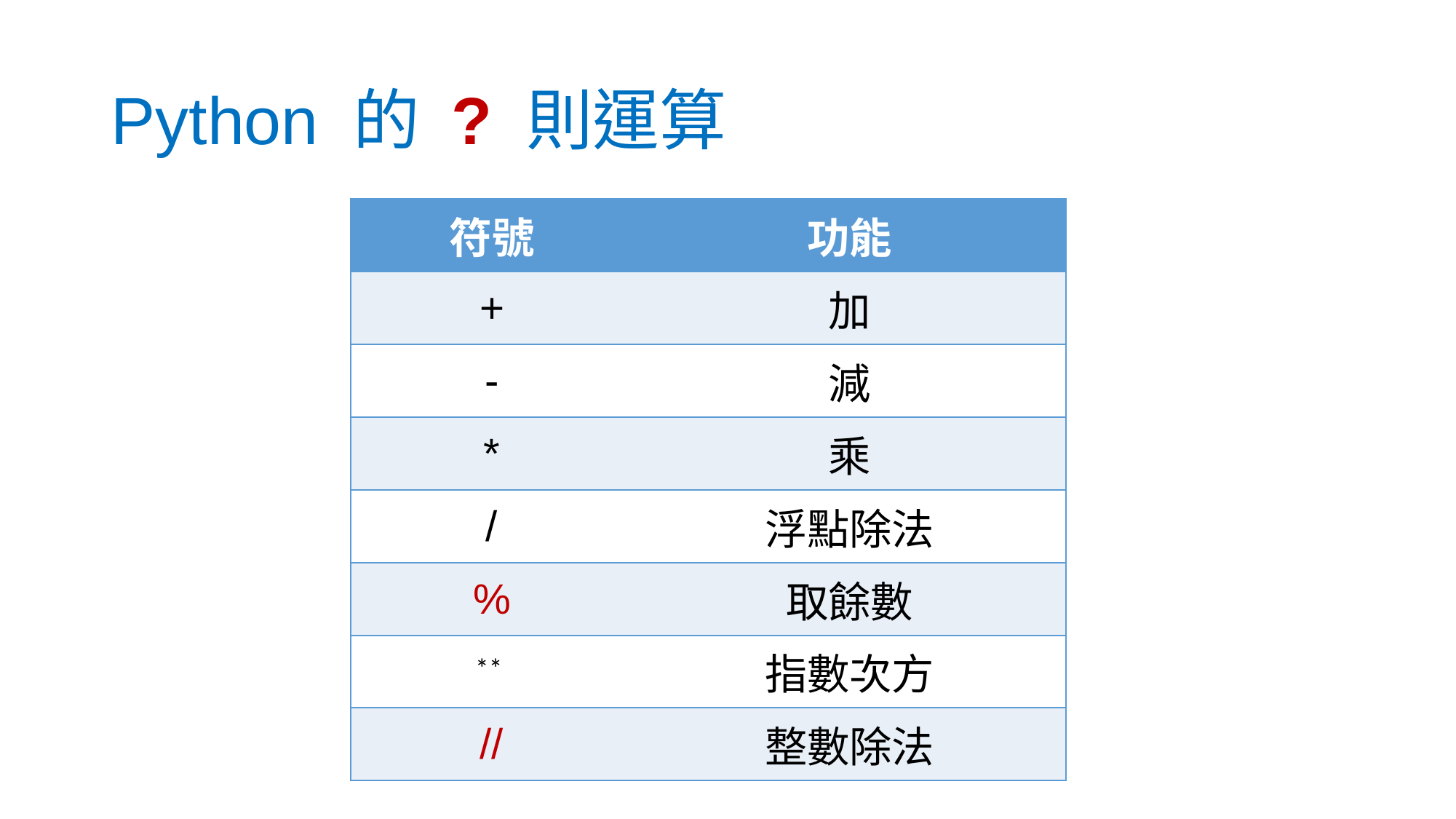

# Python 的 ? 則運算
| 符號 | 功能 |
| --- | --- |
| + | 加 |
| - | 減 |
| \* | 乘 |
| / | 浮點除法 |
| % | 取餘數 |
| \*\* | 指數次方 |
| // | 整數除法 |